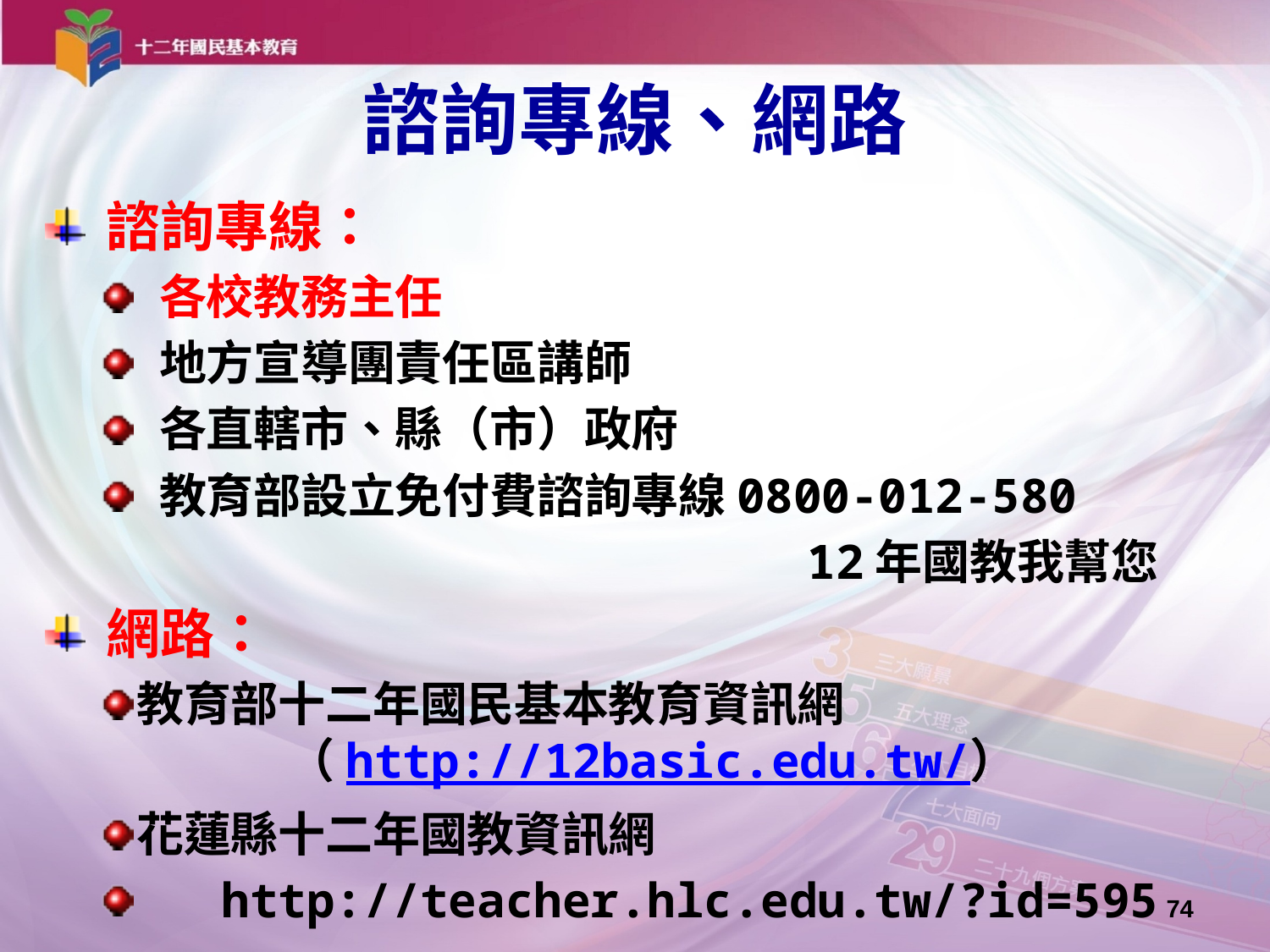

# 諮詢專線、網路
諮詢專線：
各校教務主任
地方宣導團責任區講師
各直轄市、縣（市）政府
教育部設立免付費諮詢專線0800-012-580
                         12年國教我幫您
網路：
教育部十二年國民基本教育資訊網
              （http://12basic.edu.tw/）
花蓮縣十二年國教資訊網
   http://teacher.hlc.edu.tw/?id=595

74